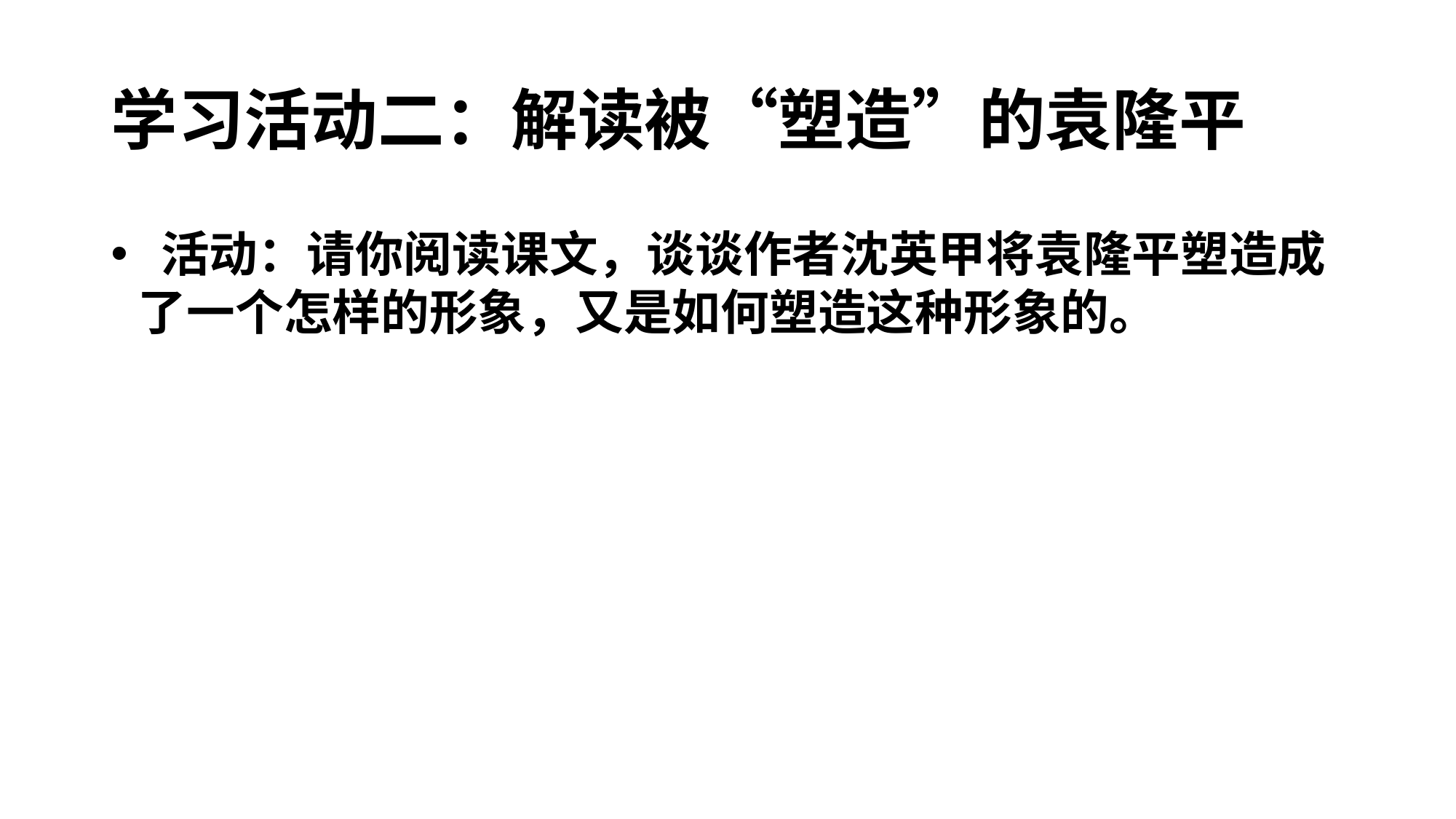

# 学习活动二：解读被“塑造”的袁隆平
 活动：请你阅读课文，谈谈作者沈英甲将袁隆平塑造成了一个怎样的形象，又是如何塑造这种形象的。